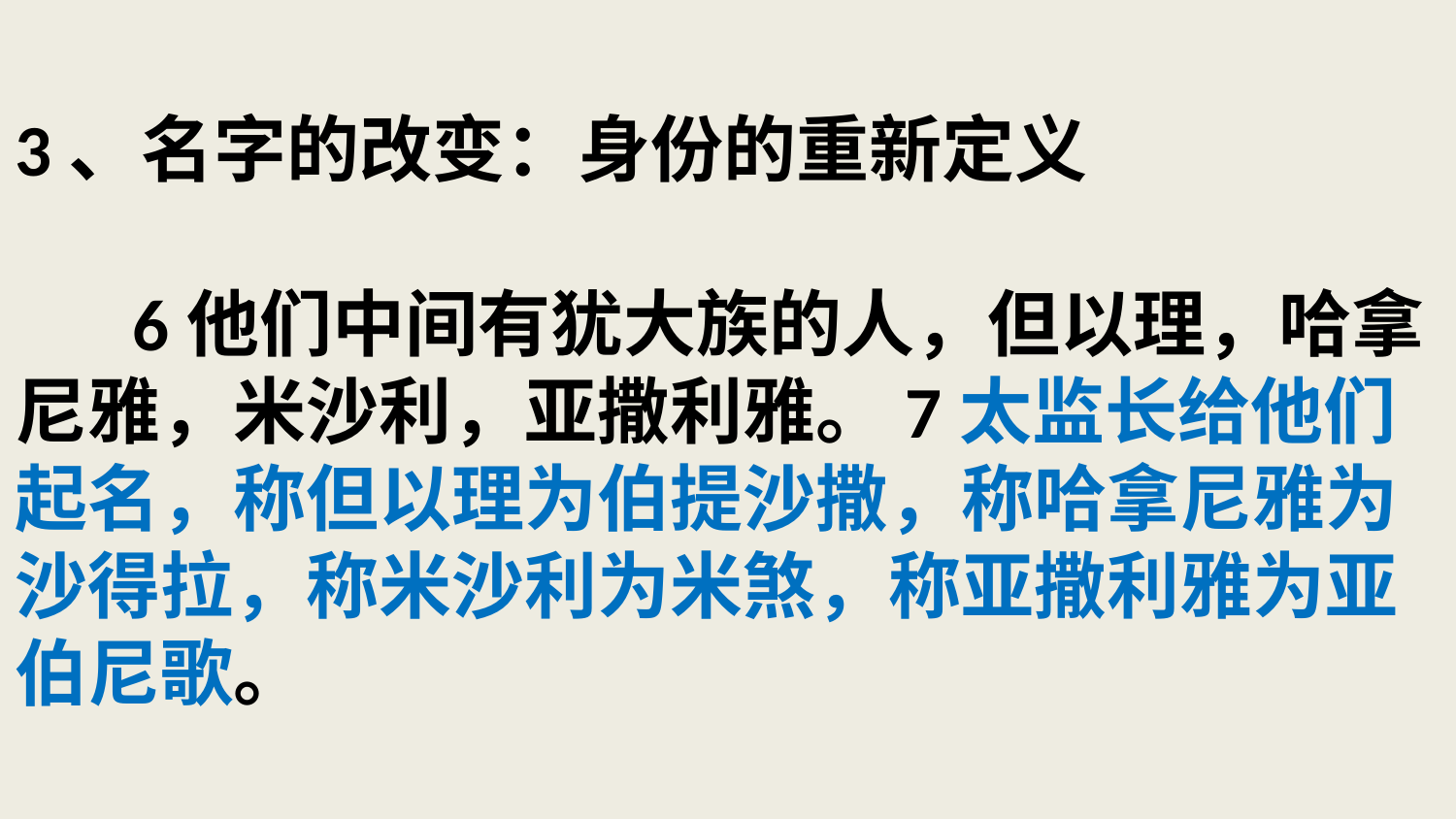

# 3、名字的改变：身份的重新定义 6他们中间有犹大族的人，但以理，哈拿尼雅，米沙利，亚撒利雅。7太监长给他们起名，称但以理为伯提沙撒，称哈拿尼雅为沙得拉，称米沙利为米煞，称亚撒利雅为亚伯尼歌。